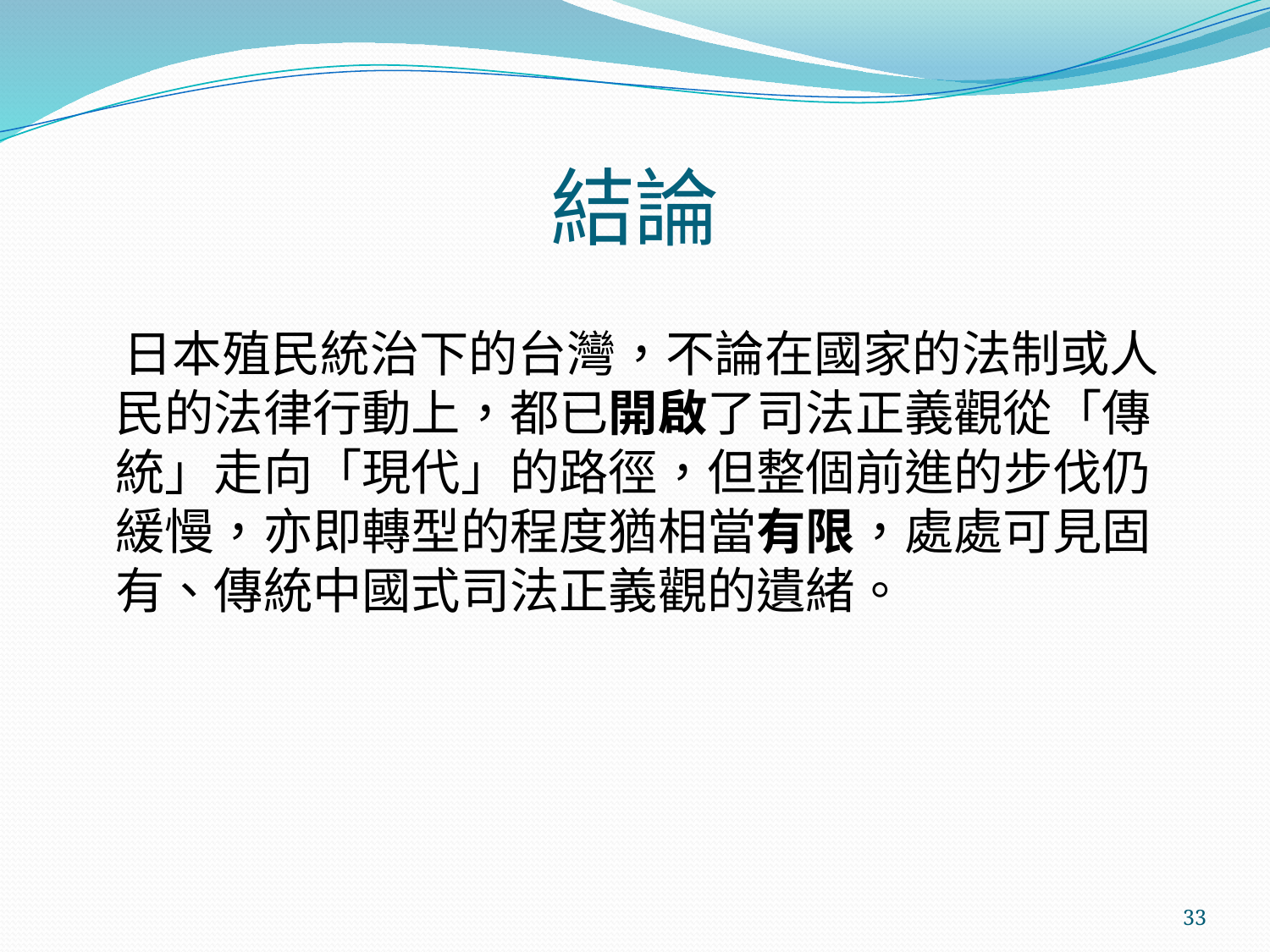

# 結論
　日本殖民統治下的台灣，不論在國家的法制或人民的法律行動上，都已開啟了司法正義觀從「傳統」走向「現代」的路徑，但整個前進的步伐仍緩慢，亦即轉型的程度猶相當有限，處處可見固有、傳統中國式司法正義觀的遺緒。
33